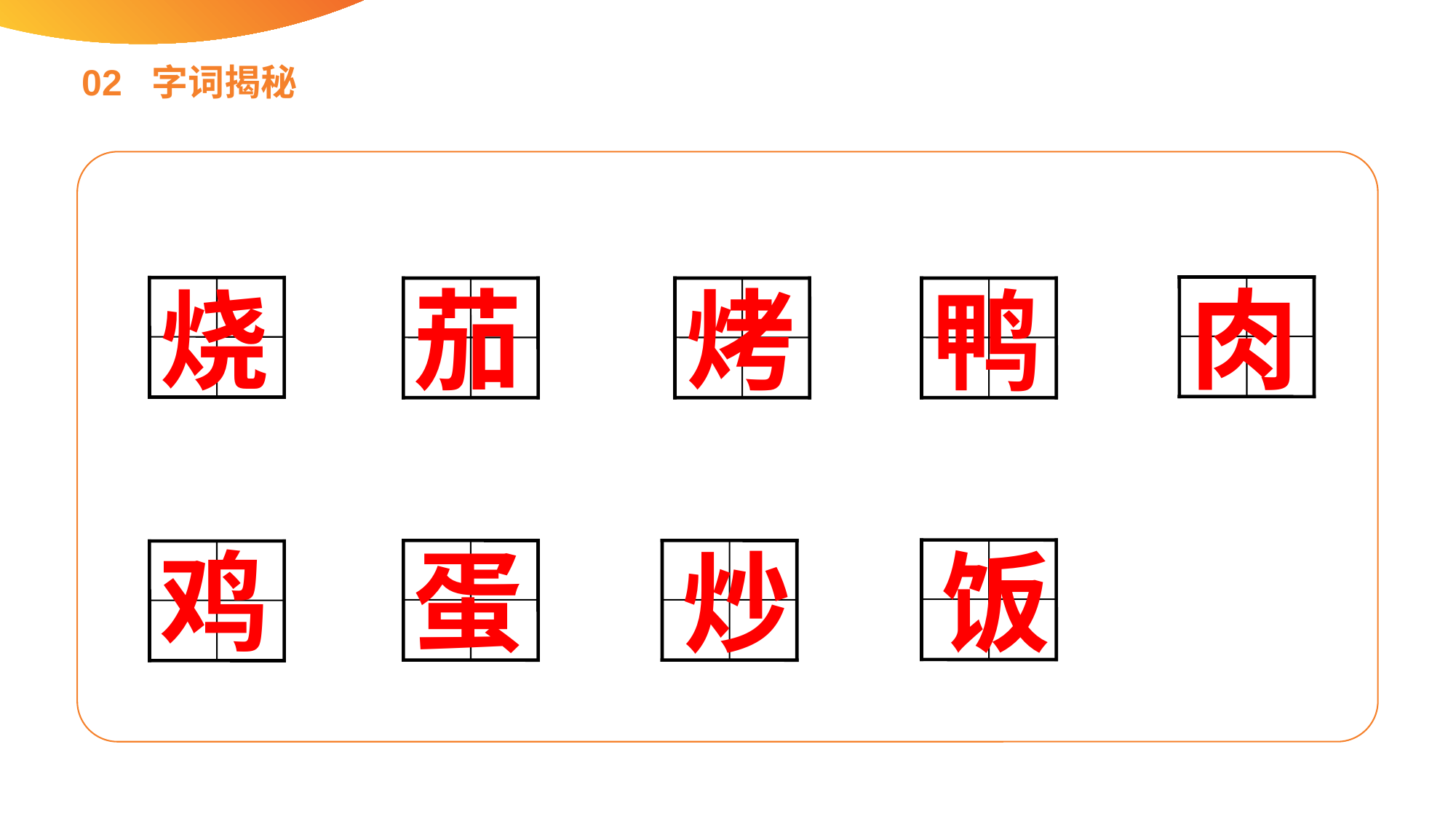

02  字词揭秘
肉
烧
茄
烤
鸭

鸡
蛋
饭
炒